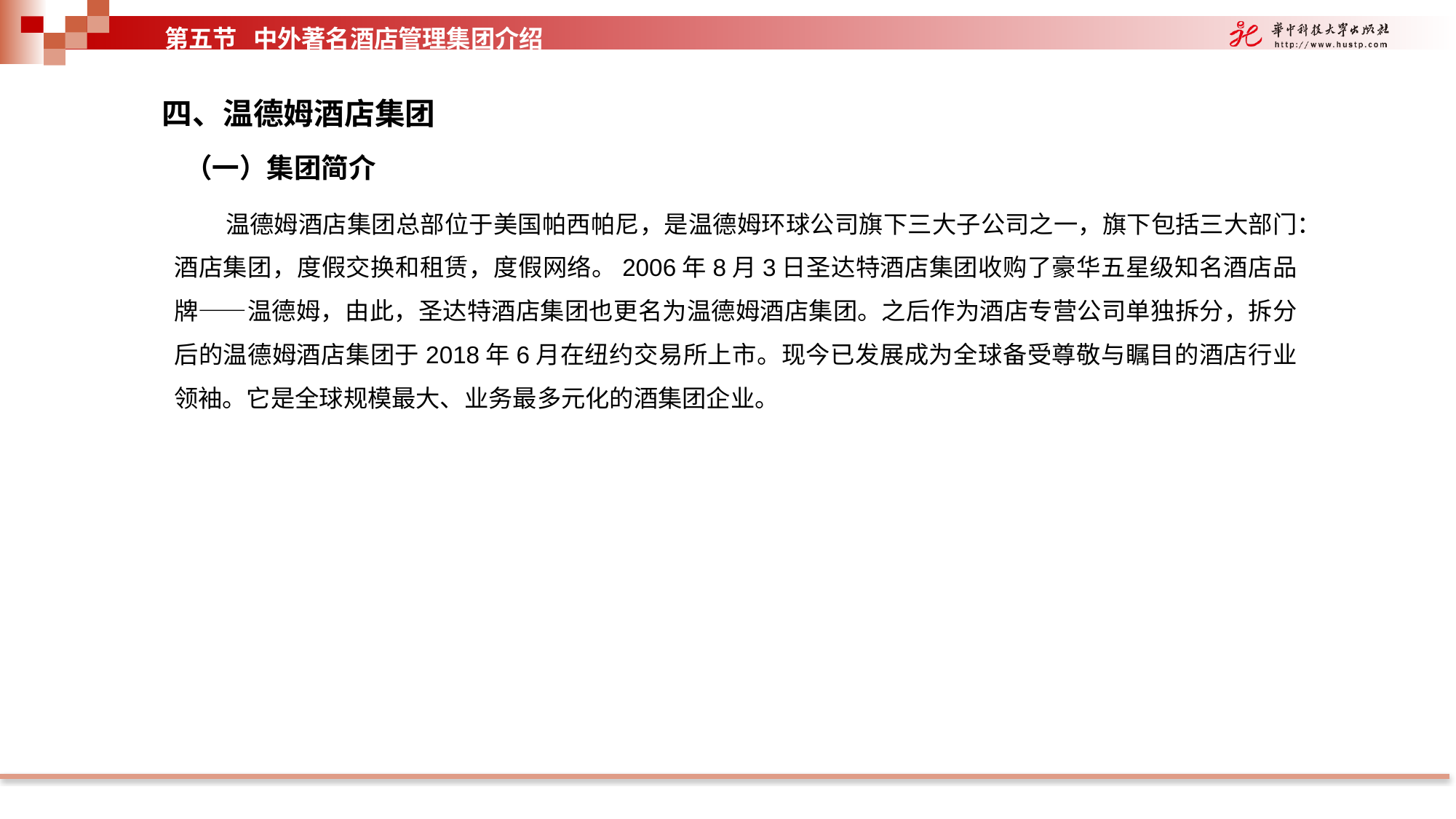

第五节   中外著名酒店管理集团介绍
四、温德姆酒店集团
（一）集团简介
温德姆酒店集团总部位于美国帕西帕尼，是温德姆环球公司旗下三大子公司之一，旗下包括三大部门：酒店集团，度假交换和租赁，度假网络。2006年8月3日圣达特酒店集团收购了豪华五星级知名酒店品牌——温德姆，由此，圣达特酒店集团也更名为温德姆酒店集团。之后作为酒店专营公司单独拆分，拆分后的温德姆酒店集团于2018年6月在纽约交易所上市。现今已发展成为全球备受尊敬与瞩目的酒店行业领袖。它是全球规模最大、业务最多元化的酒集团企业。